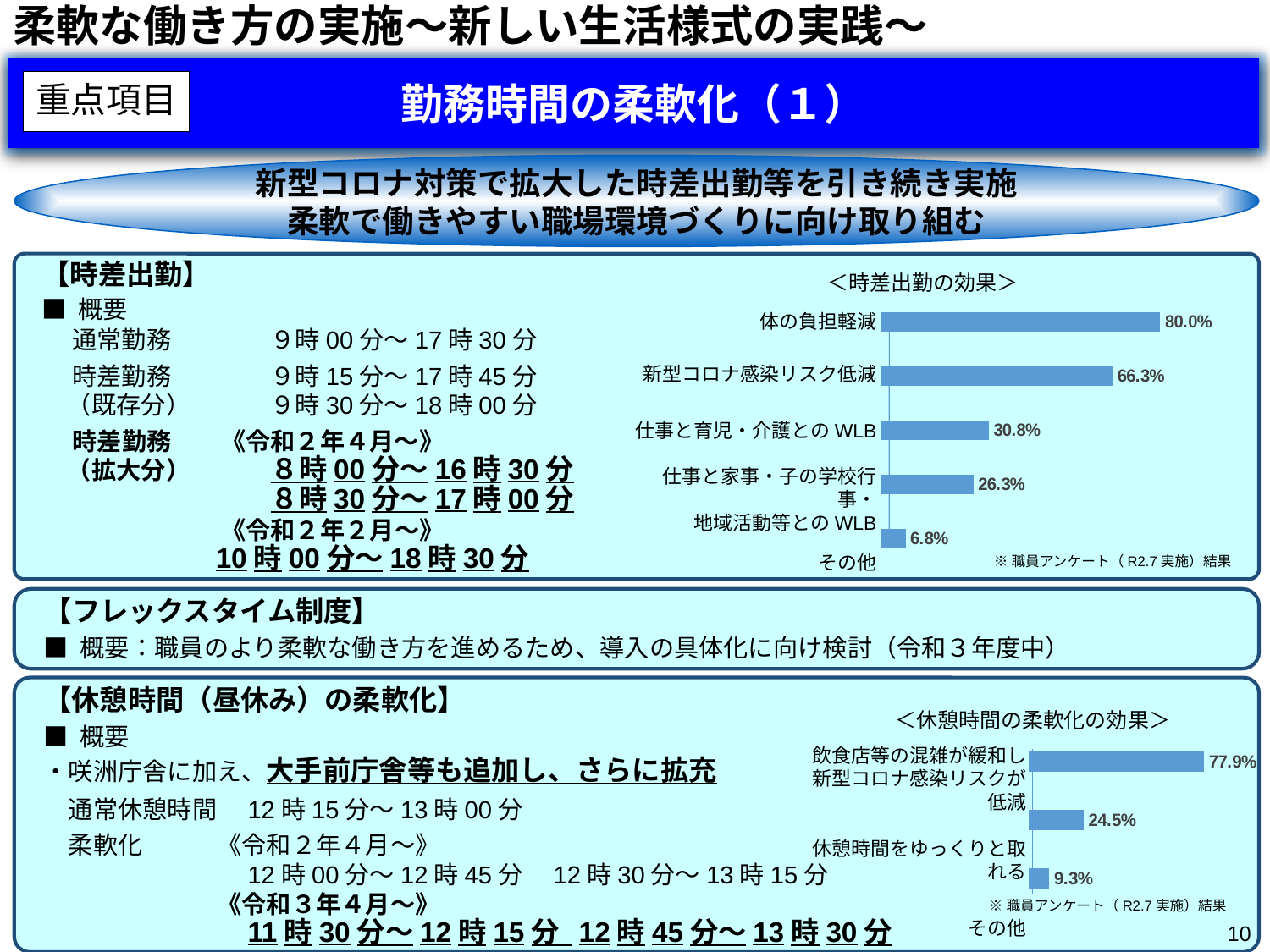

# 柔軟な働き方の実施～新しい生活様式の実践～
勤務時間の柔軟化（１）
重点項目
新型コロナ対策で拡大した時差出勤等を引き続き実施
柔軟で働きやすい職場環境づくりに向け取り組む
【時差出勤】

■ 概要
　 通常勤務　　　　９時00分～17時30分

　 時差勤務　　　　９時15分～17時45分
　（既存分） 　　　９時30分～18時00分

　 時差勤務　　《令和２年４月～》
　（拡大分）　　　 ８時00分～16時30分
　　　　　　　　　 ８時30分～17時00分
　　　　　　　 《令和２年２月～》
                     　   10時00分～18時30分
＜時差出勤の効果＞

### Chart

| Category | 系列 1 |
|---|---|
| 体の負担軽減 | 0.8 |
| 新型コロナ
感染リスク低減 | 0.6632478632478632 |
| 仕事と育児・介護
とのWLB | 0.3076923076923077 |
| 仕事と家事・
子の学校行事・
地域活動等とのWLB | 0.26324786324786326 |
| その他 | 0.06837606837606838 |
体の負担軽減

新型コロナ感染リスク低減

仕事と育児・介護とのWLB

仕事と家事・子の学校行事・
地域活動等とのWLB

その他
※職員アンケート（R2.7実施）結果
【フレックスタイム制度】

■ 概要：職員のより柔軟な働き方を進めるため、導入の具体化に向け検討（令和３年度中）
【休憩時間（昼休み）の柔軟化】

■ 概要
・咲洲庁舎に加え、大手前庁舎等も追加し、さらに拡充

　通常休憩時間　12時15分～13時00分

　柔軟化　　　《令和２年４月～》
　　　　　　　　12時00分～12時45分　12時30分～13時15分
　　　　　　　《令和３年４月～》
　　　　　　　　11時30分～12時15分  12時45分～13時30分

### Chart

| Category | 系列 1 |
|---|---|
| 飲食店等の混雑が緩和し、
新型コロナの感染リスクが低減 | 0.7792405063291139 |
| 休憩時間をゆっくりと取れる | 0.24455696202531646 |
| その他 | 0.09265822784810127 |
＜休憩時間の柔軟化の効果＞
飲食店等の混雑が緩和し
新型コロナ感染リスクが低減

休憩時間をゆっくりと取れる

その他
※職員アンケート（R2.7実施）結果

10